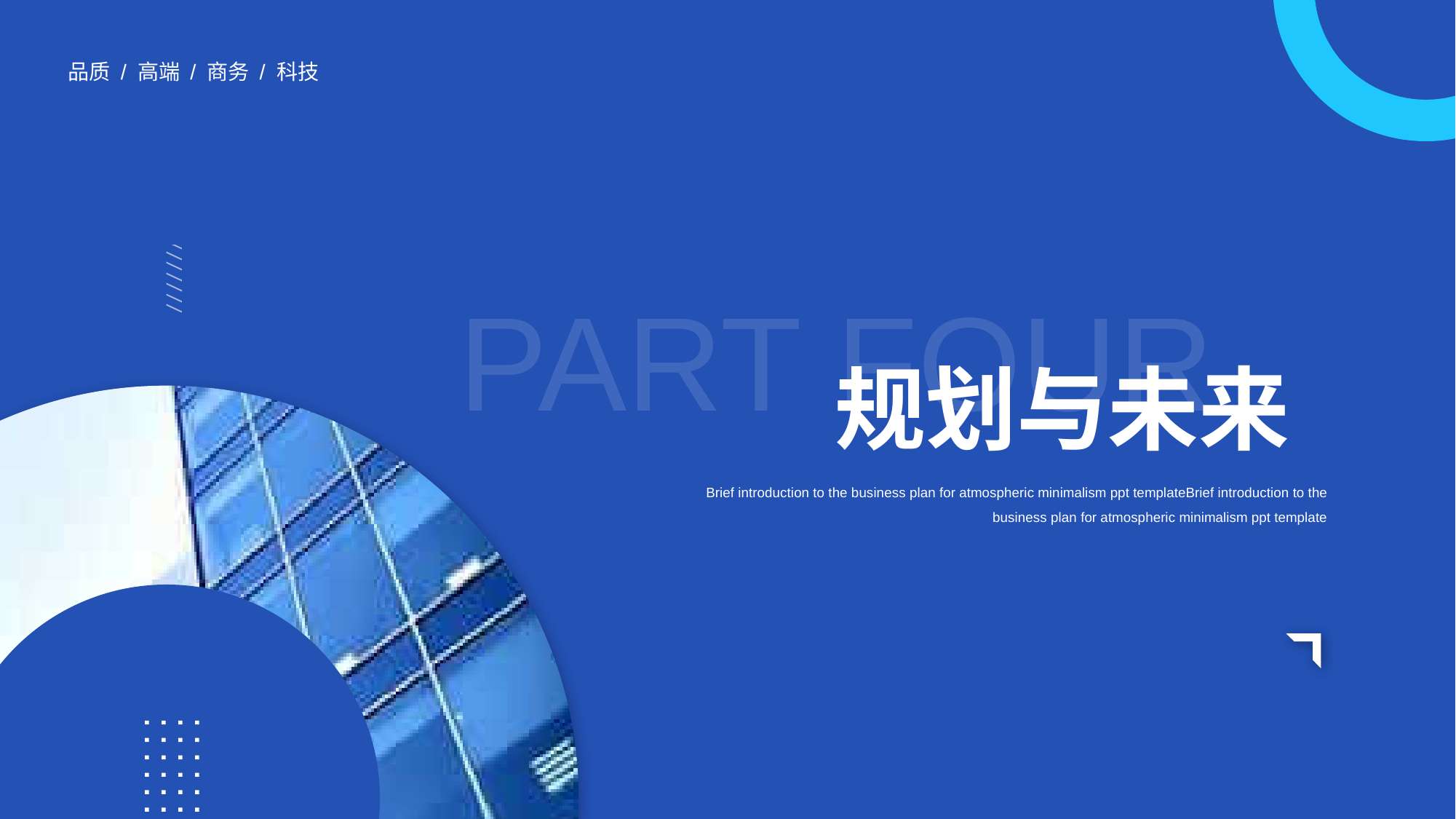

品质 / 高端 / 商务 / 科技
///////////
PART FOUR
规划与未来

Brief introduction to the business plan for atmospheric minimalism ppt templateBrief introduction to the business plan for atmospheric minimalism ppt template